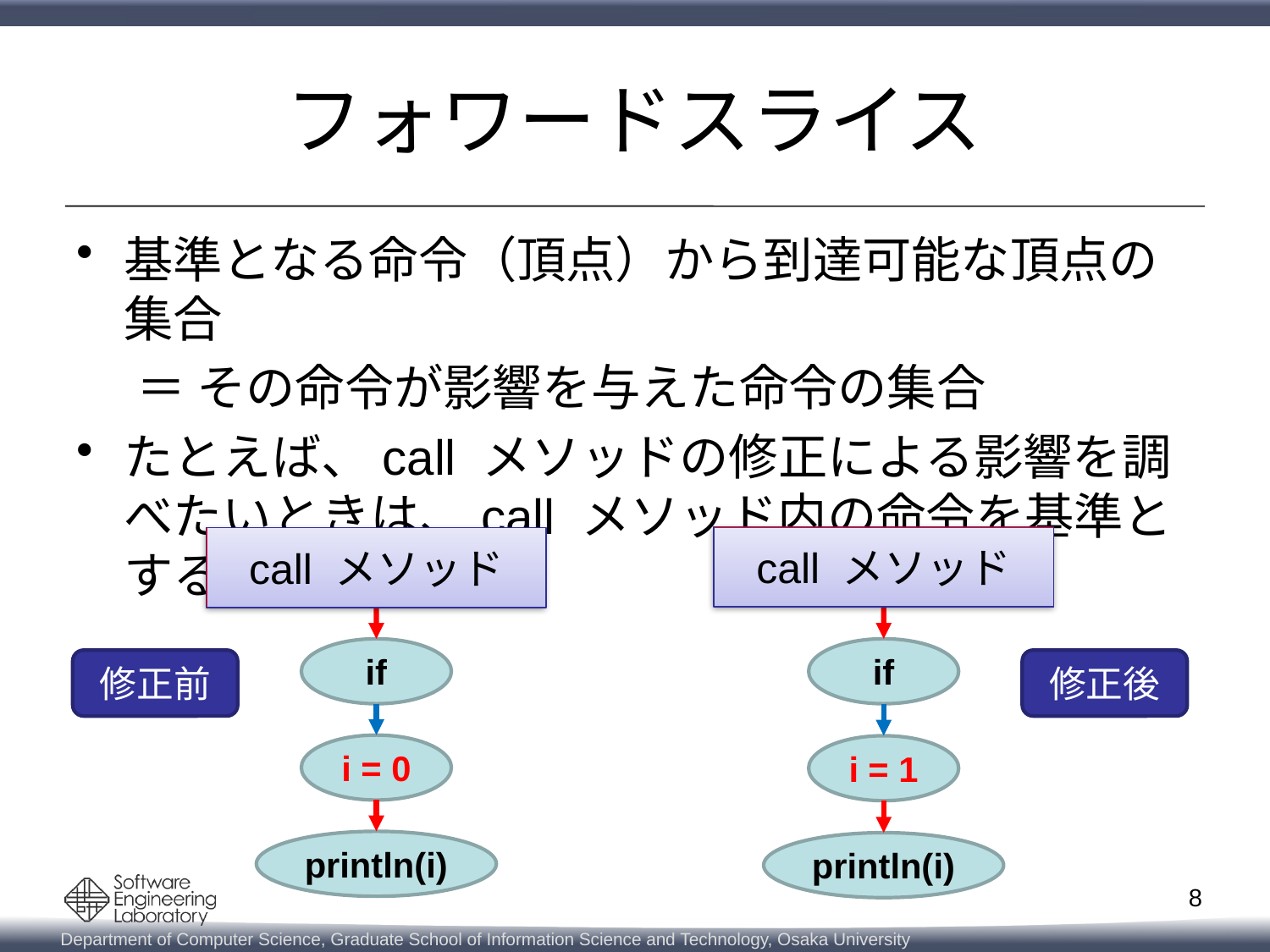

# フォワードスライス
基準となる命令（頂点）から到達可能な頂点の集合
　 ＝ その命令が影響を与えた命令の集合
たとえば、call メソッドの修正による影響を調べたいときは、call メソッド内の命令を基準とする
call メソッド
call メソッド
if
if
修正前
修正後
i = 0
i = 1
println(i)
println(i)
8